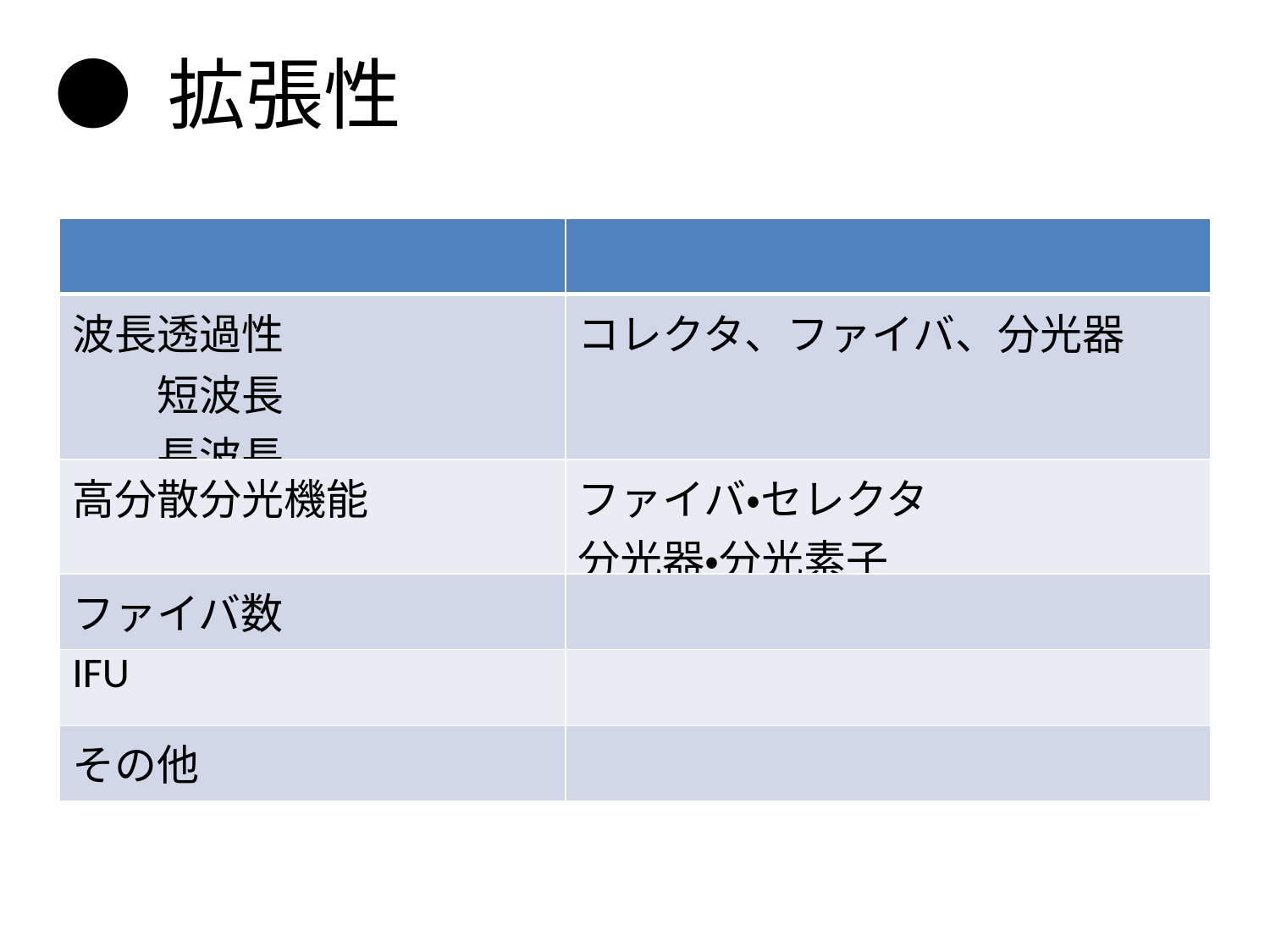

● 拡張性
|  |  |
| --- | --- |
| 波長透過性 　　短波長 　　長波長 | コレクタ、ファイバ、分光器 |
| 高分散分光機能 | ファイバ・セレクタ 分光器・分光素子 |
| ファイバ数 |  |
| IFU |  |
| その他 |  |